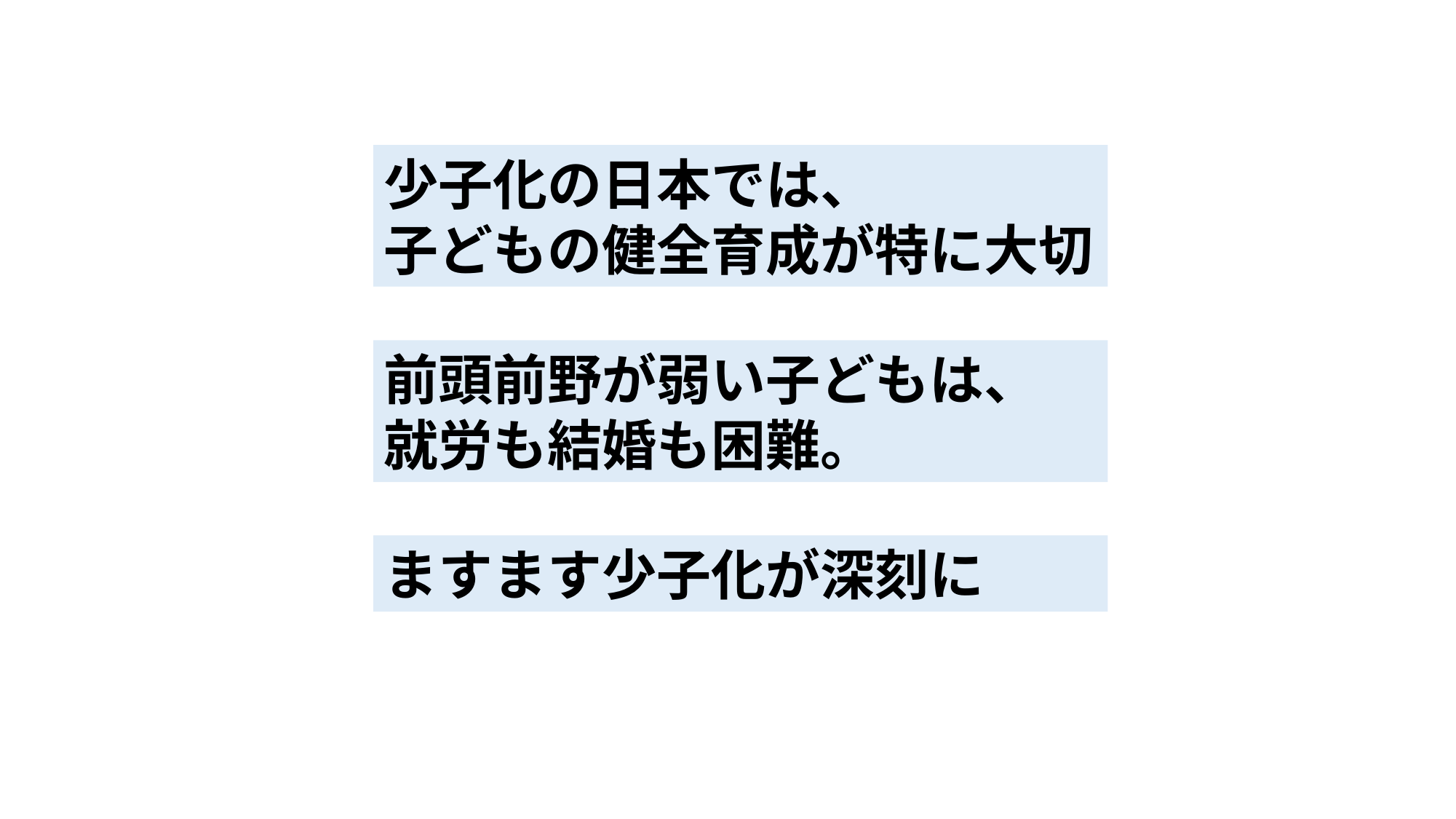

少子化の日本では、
子どもの健全育成が特に大切
前頭前野が弱い子どもは、
就労も結婚も困難。
ますます少子化が深刻に